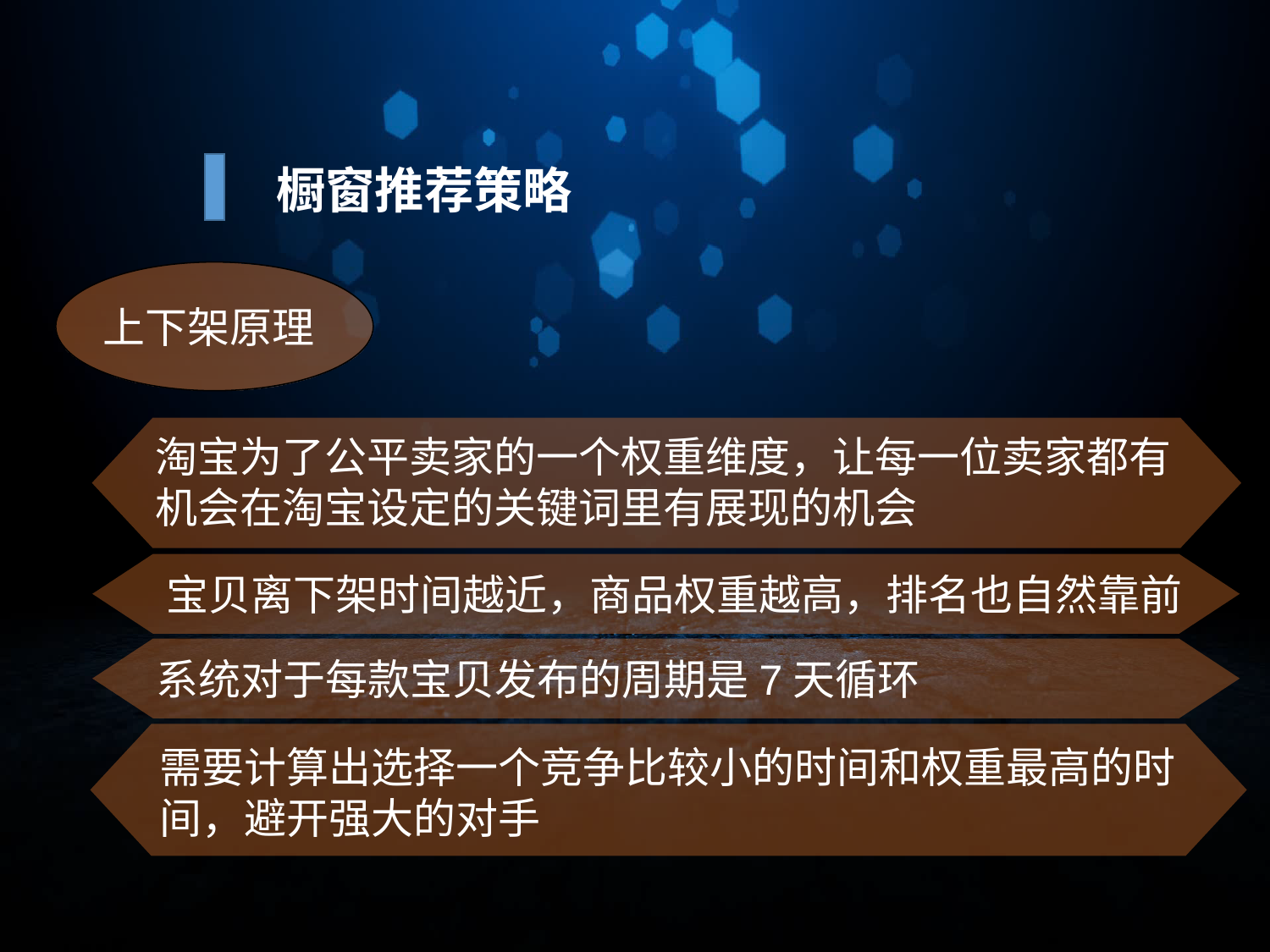

橱窗推荐策略

上下架原理

淘宝为了公平卖家的一个权重维度，让每一位卖家都有机会在淘宝设定的关键词里有展现的机会

宝贝离下架时间越近，商品权重越高，排名也自然靠前

系统对于每款宝贝发布的周期是7天循环

需要计算出选择一个竞争比较小的时间和权重最高的时间，避开强大的对手